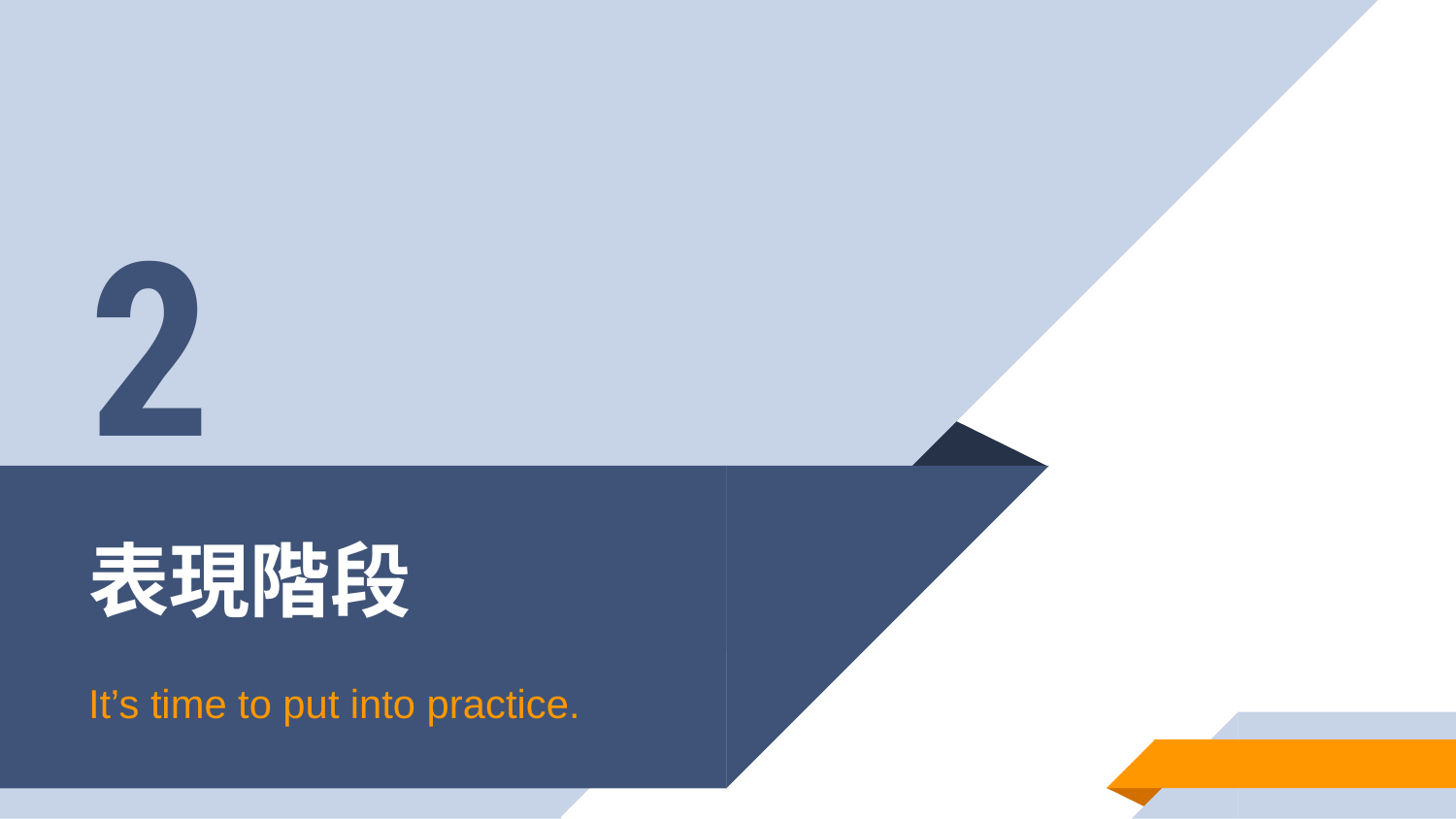

2
# 表現階段
It’s time to put into practice.